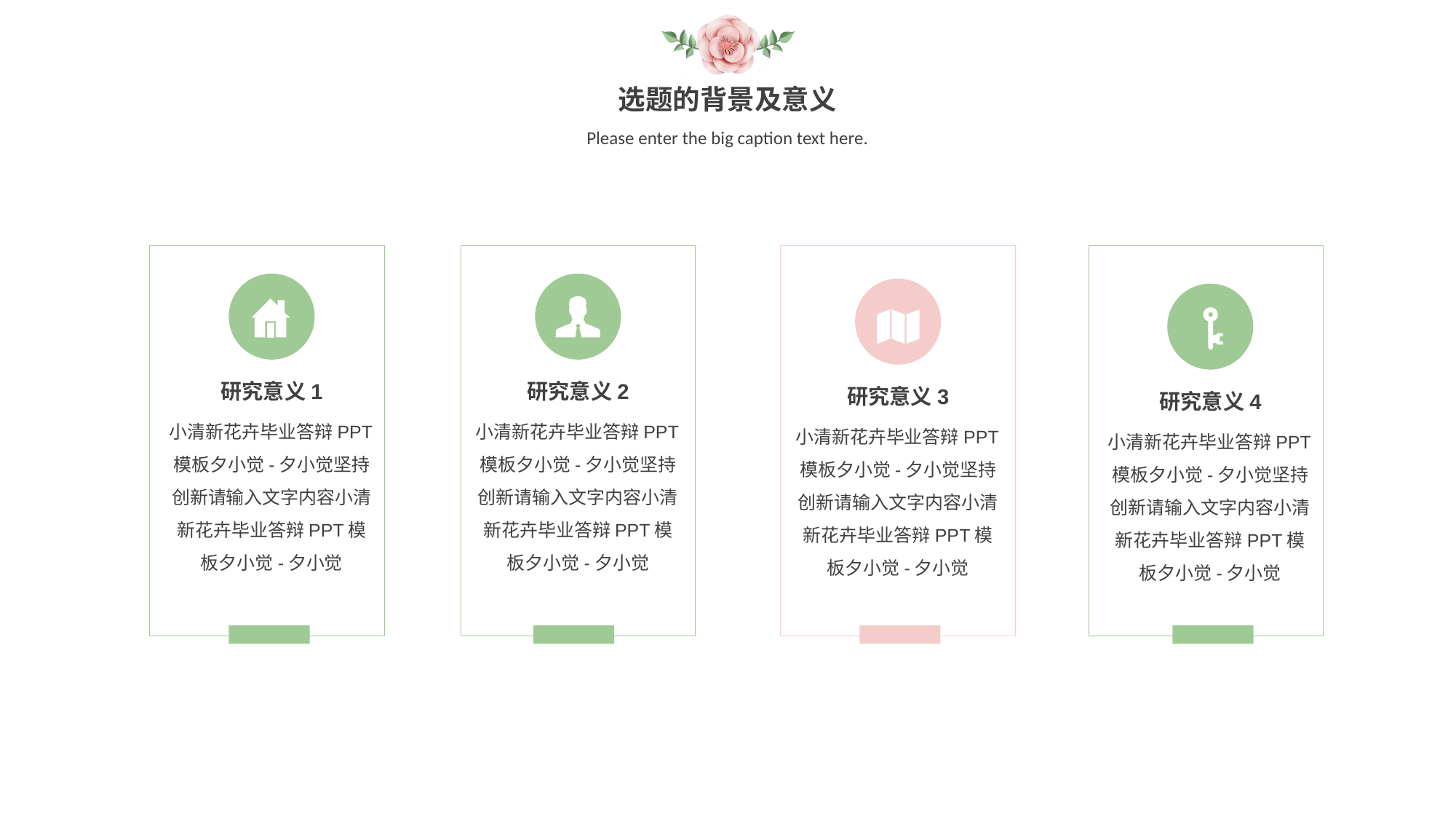

选题的背景及意义
Please enter the big caption text here.

研究意义1
研究意义2
研究意义3
研究意义4
小清新花卉毕业答辩PPT模板夕小觉-夕小觉坚持创新请输入文字内容小清新花卉毕业答辩PPT模板夕小觉-夕小觉
小清新花卉毕业答辩PPT模板夕小觉-夕小觉坚持创新请输入文字内容小清新花卉毕业答辩PPT模板夕小觉-夕小觉
小清新花卉毕业答辩PPT模板夕小觉-夕小觉坚持创新请输入文字内容小清新花卉毕业答辩PPT模板夕小觉-夕小觉
小清新花卉毕业答辩PPT模板夕小觉-夕小觉坚持创新请输入文字内容小清新花卉毕业答辩PPT模板夕小觉-夕小觉